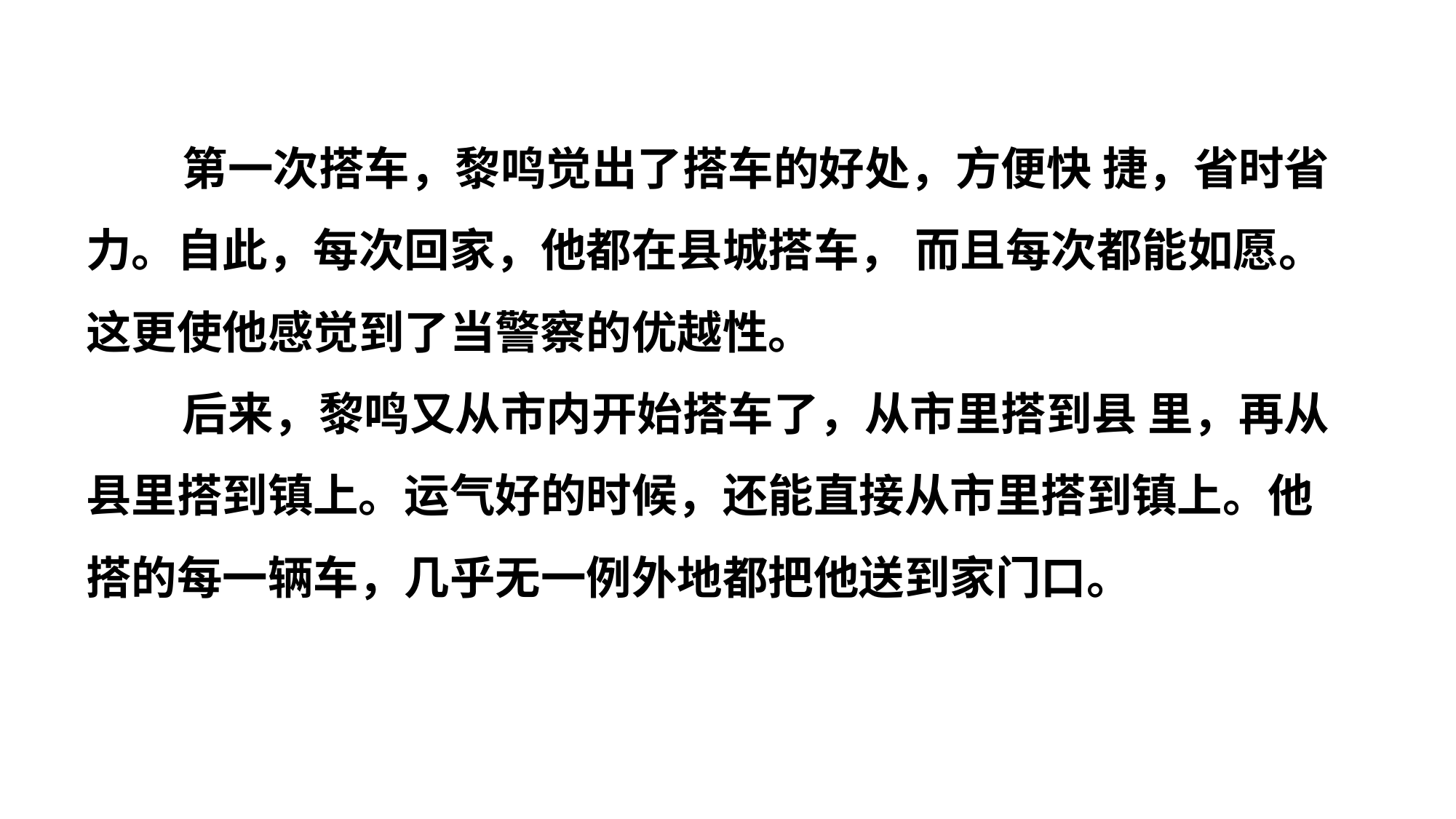

第一次搭车，黎鸣觉出了搭车的好处，方便快 捷，省时省力。自此，每次回家，他都在县城搭车， 而且每次都能如愿。这更使他感觉到了当警察的优越性。
后来，黎鸣又从市内开始搭车了，从市里搭到县 里，再从县里搭到镇上。运气好的时候，还能直接从市里搭到镇上。他搭的每一辆车，几乎无一例外地都把他送到家门口。